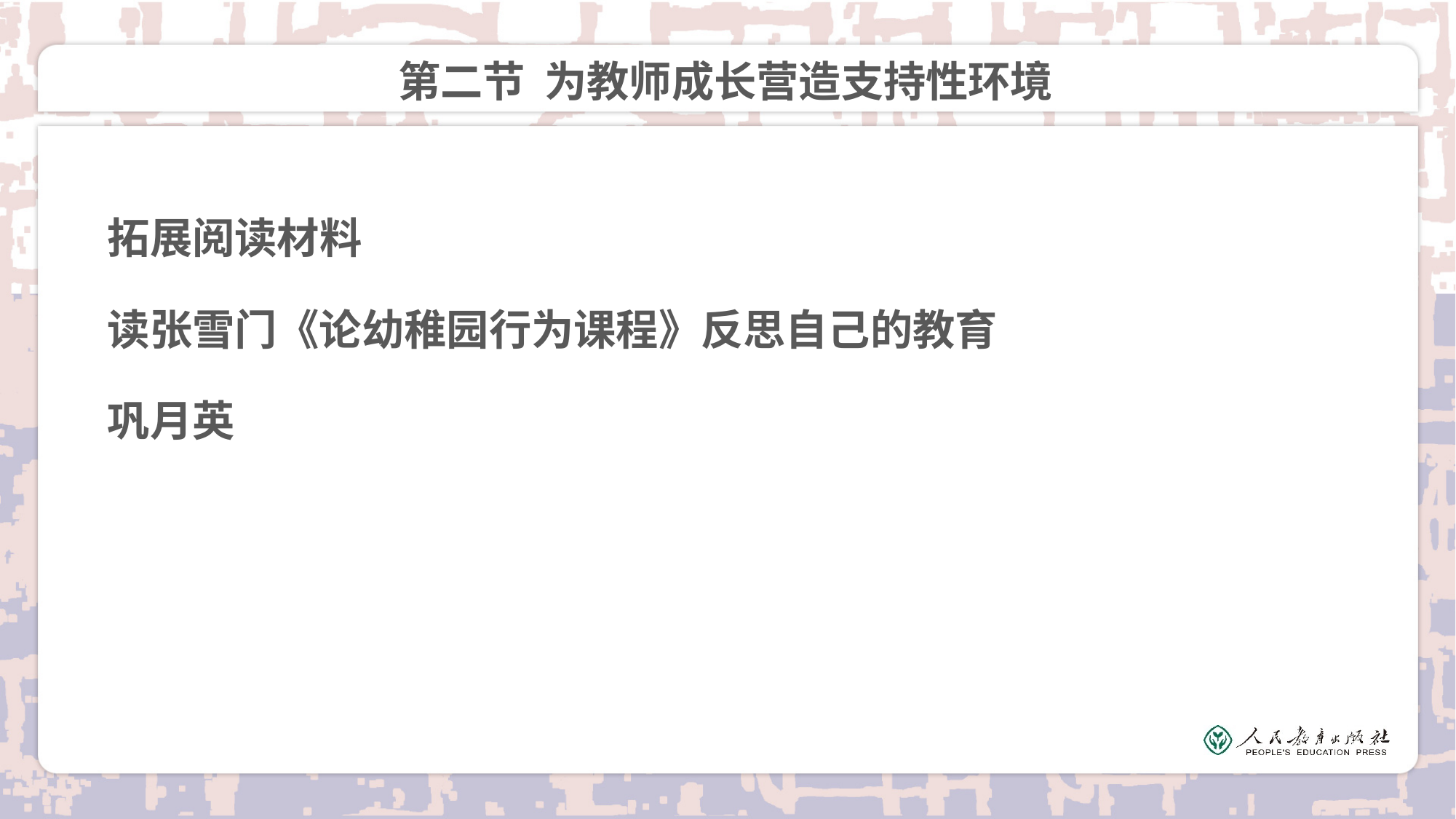

# 第二节  为教师成长营造支持性环境
拓展阅读材料
读张雪门《论幼稚园行为课程》反思自己的教育
巩月英